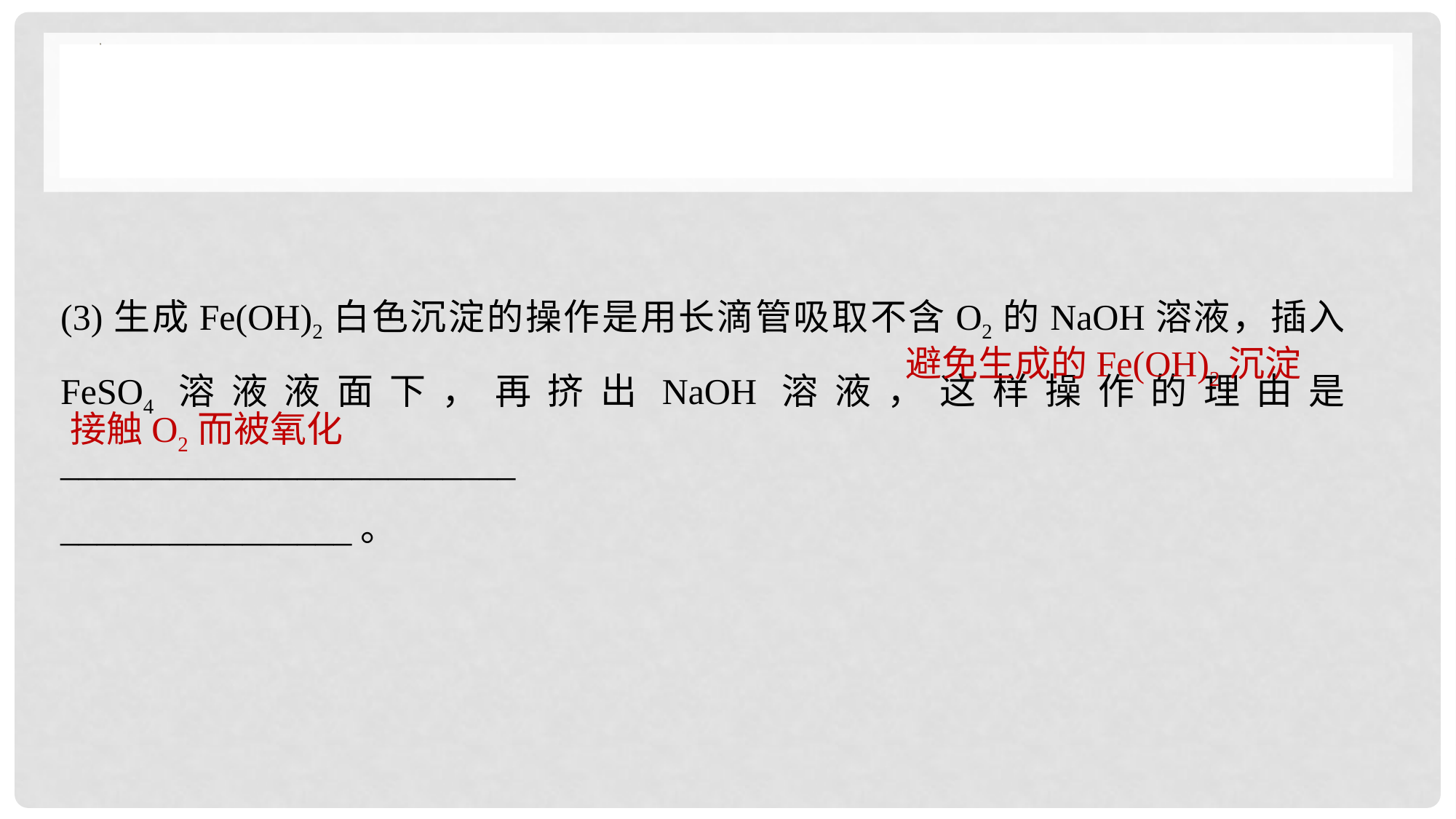

(3)生成Fe(OH)2白色沉淀的操作是用长滴管吸取不含O2的NaOH溶液，插入FeSO4溶液液面下，再挤出NaOH溶液，这样操作的理由是_________________________
________________。
避免生成的Fe(OH)2沉淀
接触O2而被氧化